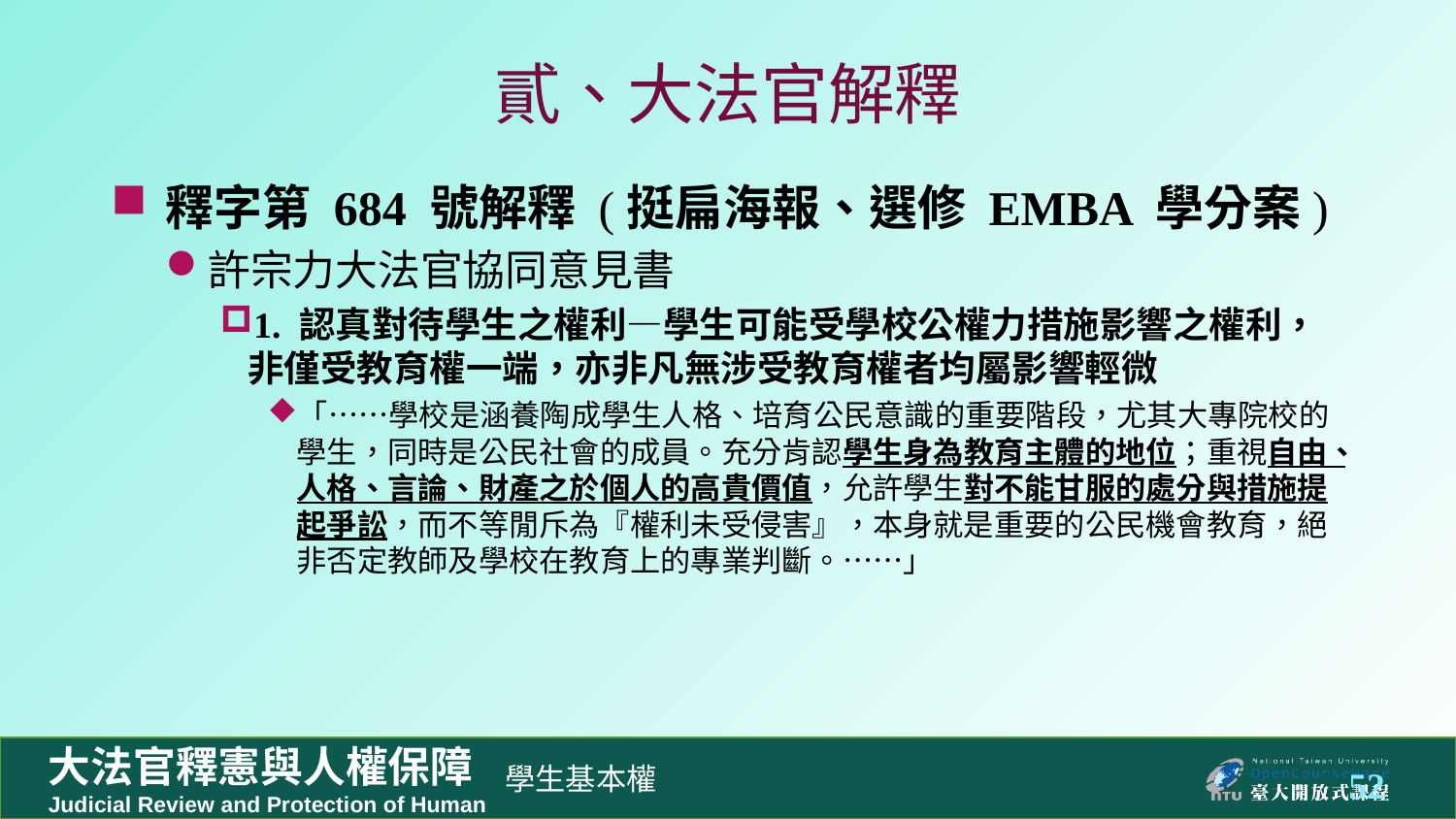

# 貳、大法官解釋
釋字第 684 號解釋 (挺扁海報、選修 EMBA 學分案)
許宗力大法官協同意見書
1. 認真對待學生之權利—學生可能受學校公權力措施影響之權利，非僅受教育權一端，亦非凡無涉受教育權者均屬影響輕微
「……學校是涵養陶成學生人格、培育公民意識的重要階段，尤其大專院校的學生，同時是公民社會的成員。充分肯認學生身為教育主體的地位；重視自由、人格、言論、財產之於個人的高貴價值，允許學生對不能甘服的處分與措施提起爭訟，而不等閒斥為『權利未受侵害』，本身就是重要的公民機會教育，絕非否定教師及學校在教育上的專業判斷。……」